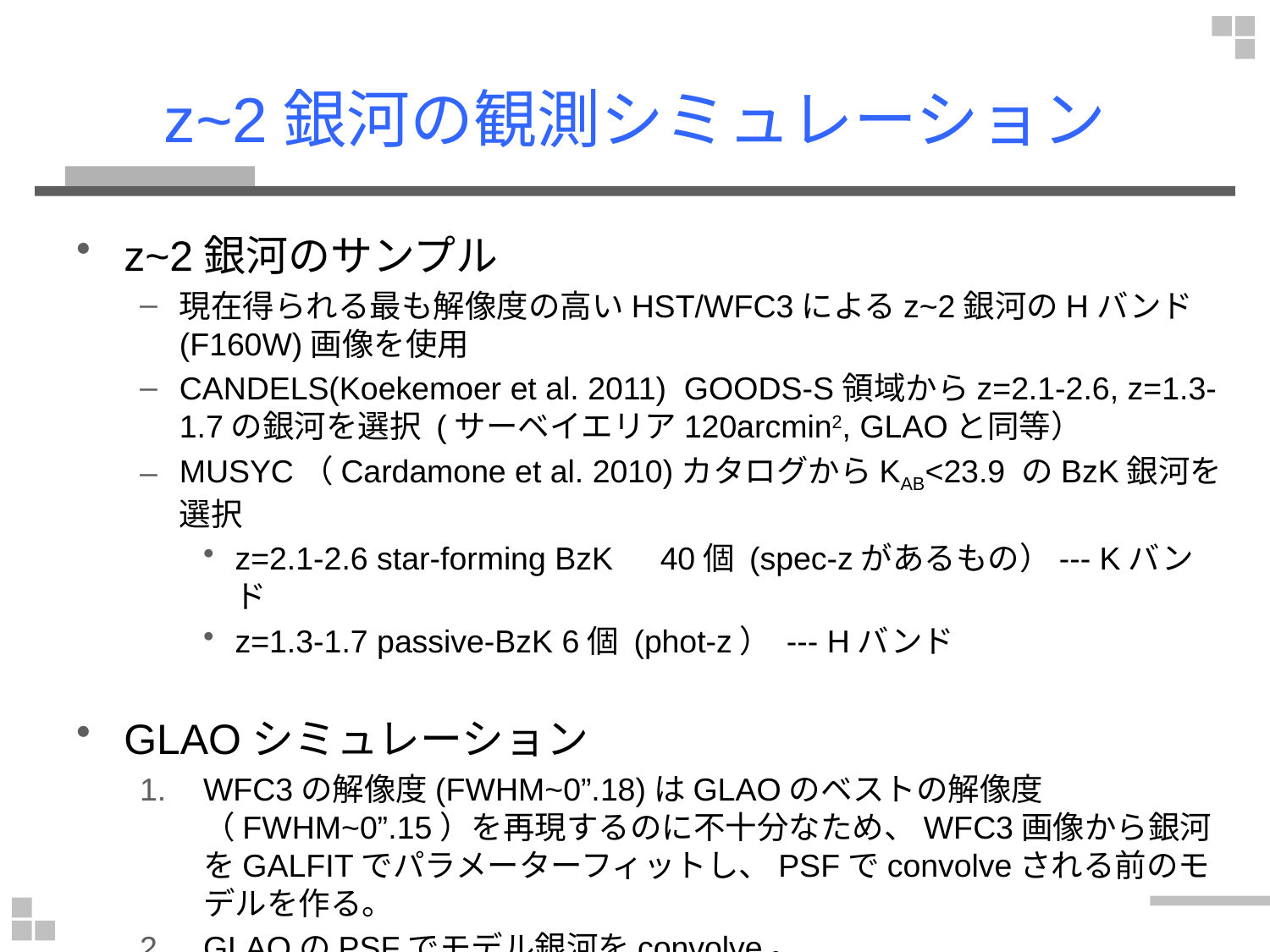

# z~2銀河の観測シミュレーション
z~2銀河のサンプル
現在得られる最も解像度の高いHST/WFC3によるz~2銀河のHバンド(F160W)画像を使用
CANDELS(Koekemoer et al. 2011)  GOODS-S領域からz=2.1-2.6, z=1.3-1.7の銀河を選択 (サーベイエリア120arcmin2, GLAOと同等）
MUSYC（Cardamone et al. 2010)カタログからKAB<23.9 のBzK銀河を選択
z=2.1-2.6 star-forming BzK　40個 (spec-zがあるもの）--- Kバンド
z=1.3-1.7 passive-BzK 6個 (phot-z） --- Hバンド

GLAOシミュレーション
WFC3の解像度(FWHM~0”.18)はGLAOのベストの解像度（FWHM~0”.15）を再現するのに不十分なため、WFC3画像から銀河をGALFITでパラメーターフィットし、PSFでconvolveされる前のモデルを作る。
GLAOのPSFでモデル銀河をconvolve。
5時間積分に相当するのノイズを加える（撮像の場合）。